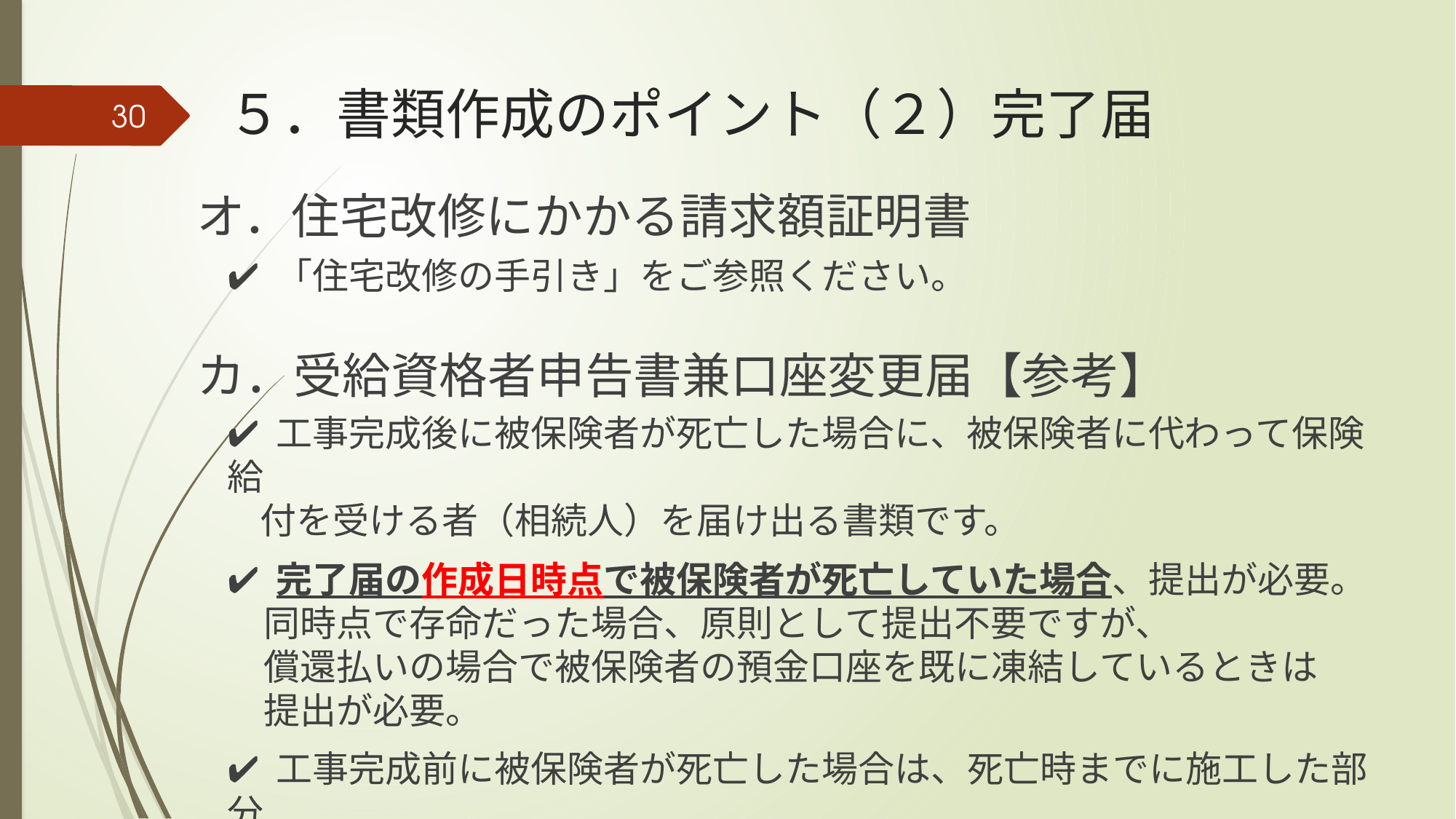

５．書類作成のポイント（２）完了届

30
オ．住宅改修にかかる請求額証明書
✔ 「住宅改修の手引き」をご参照ください。
カ．受給資格者申告書兼口座変更届【参考】
✔ 工事完成後に被保険者が死亡した場合に、被保険者に代わって保険給
    付を受ける者（相続人）を届け出る書類です。
✔ 完了届の作成日時点で被保険者が死亡していた場合、提出が必要。
　同時点で存命だった場合、原則として提出不要ですが、
　償還払いの場合で被保険者の預金口座を既に凍結しているときは
　提出が必要。
✔ 工事完成前に被保険者が死亡した場合は、死亡時までに施工した部分
　のみが給付対象となります。